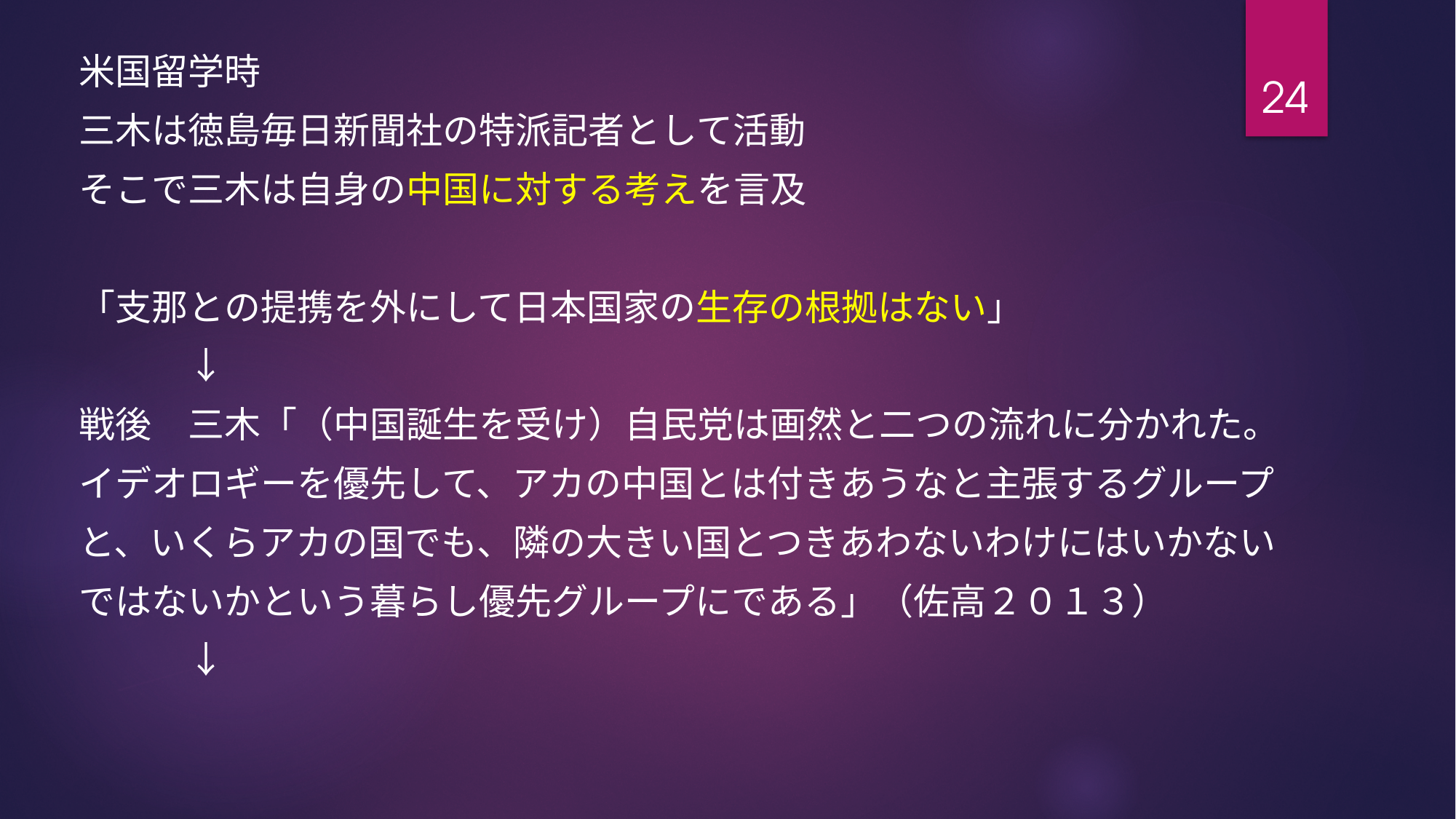

24
米国留学時
三木は徳島毎日新聞社の特派記者として活動
そこで三木は自身の中国に対する考えを言及

「支那との提携を外にして日本国家の生存の根拠はない」
　　　↓
戦後　三木「（中国誕生を受け）自民党は画然と二つの流れに分かれた。
イデオロギーを優先して、アカの中国とは付きあうなと主張するグループ
と、いくらアカの国でも、隣の大きい国とつきあわないわけにはいかない
ではないかという暮らし優先グループにである」（佐高２０１３）
　　　↓